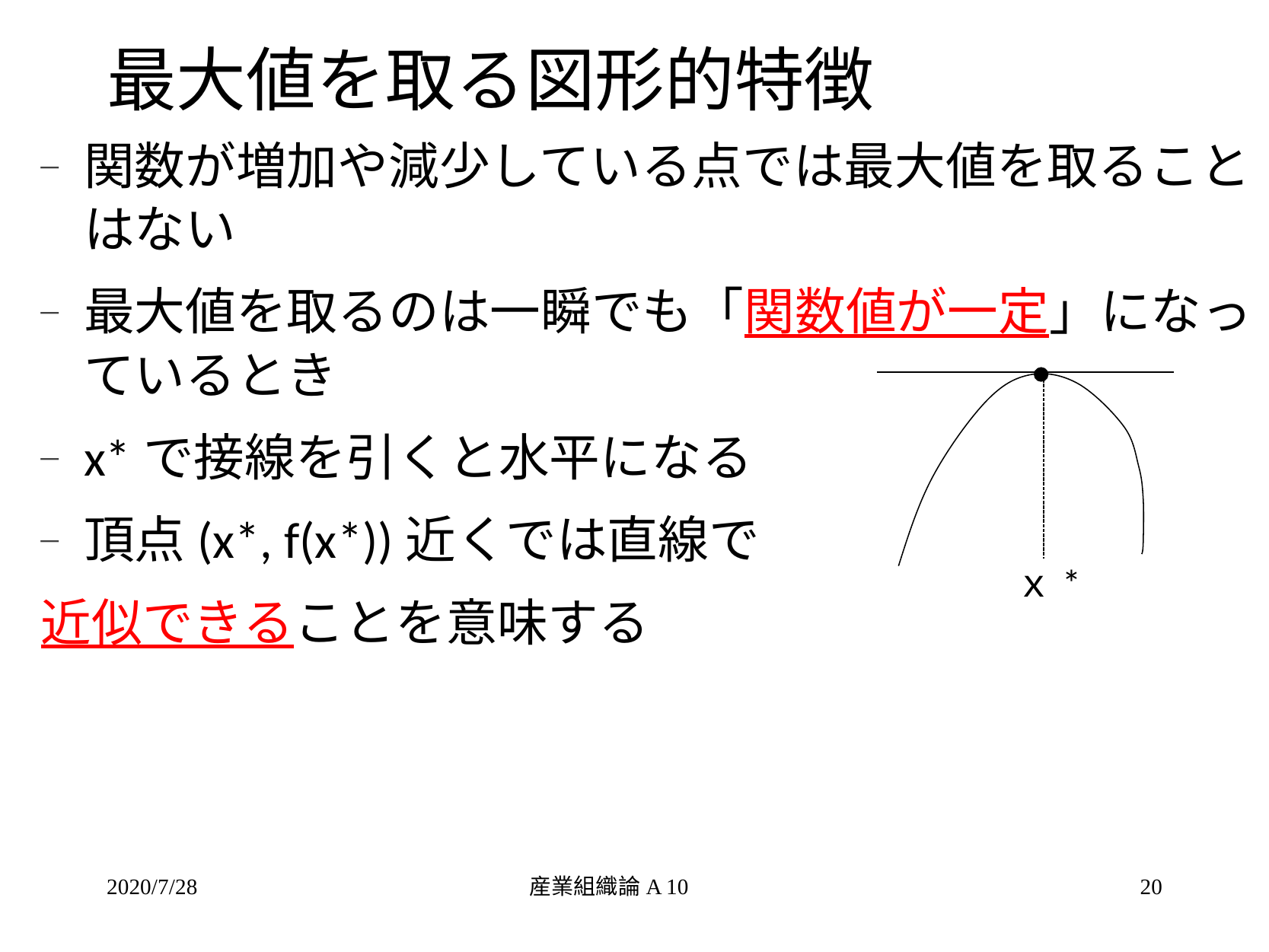

# 最大値を取る図形的特徴
関数が増加や減少している点では最大値を取ることはない
最大値を取るのは一瞬でも「関数値が一定」になっているとき
x*で接線を引くと水平になる
頂点(x*, f(x*))近くでは直線で
近似できることを意味する

ｘ*
2020/7/28
産業組織論A 10
20